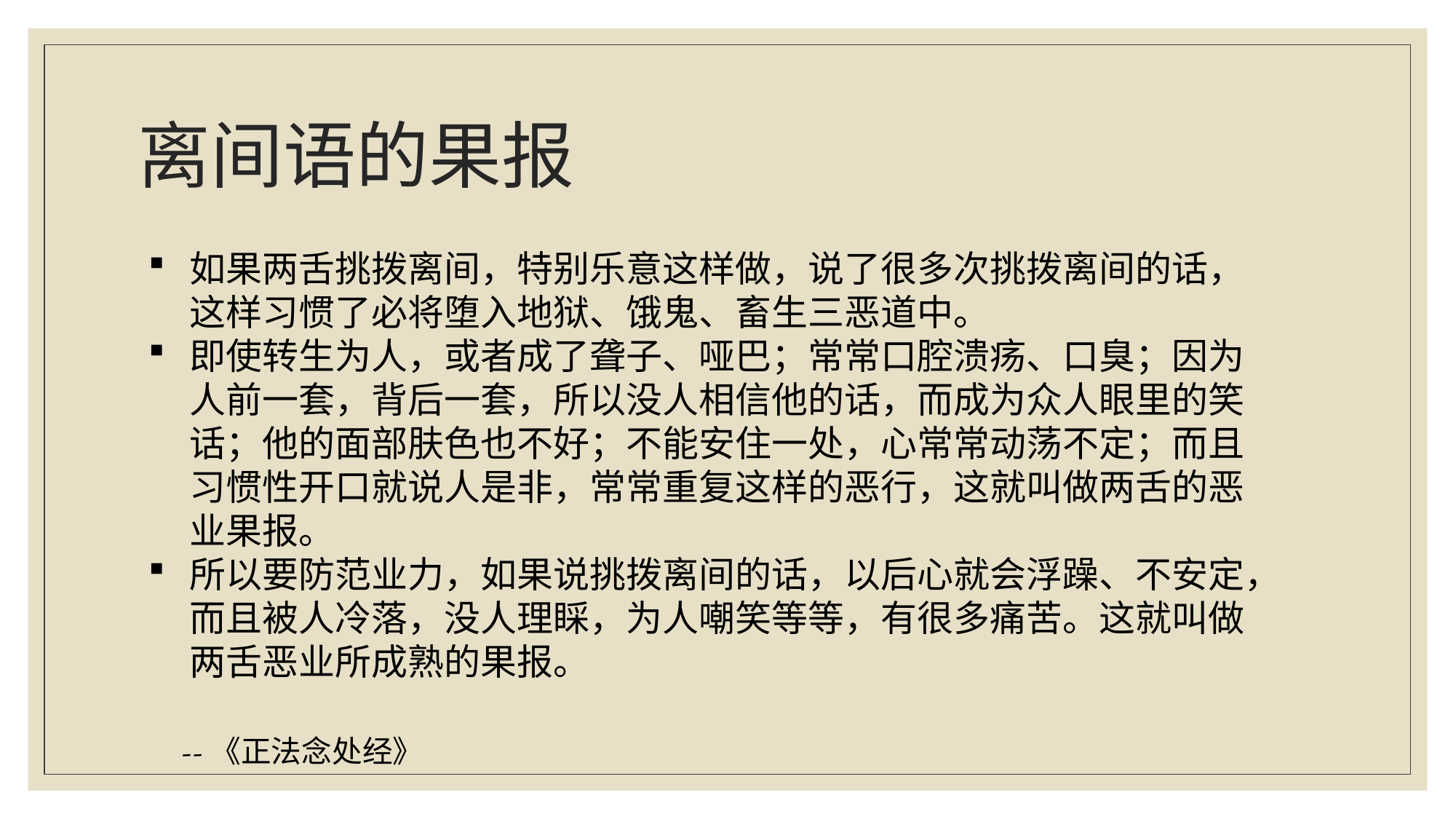

# 离间语的果报
如果两舌挑拨离间，特别乐意这样做，说了很多次挑拨离间的话，这样习惯了必将堕入地狱、饿鬼、畜生三恶道中。
即使转生为人，或者成了聋子、哑巴；常常口腔溃疡、口臭；因为人前一套，背后一套，所以没人相信他的话，而成为众人眼里的笑话；他的面部肤色也不好；不能安住一处，心常常动荡不定；而且习惯性开口就说人是非，常常重复这样的恶行，这就叫做两舌的恶业果报。
所以要防范业力，如果说挑拨离间的话，以后心就会浮躁、不安定，而且被人冷落，没人理睬，为人嘲笑等等，有很多痛苦。这就叫做两舌恶业所成熟的果报。

    --《正法念处经》